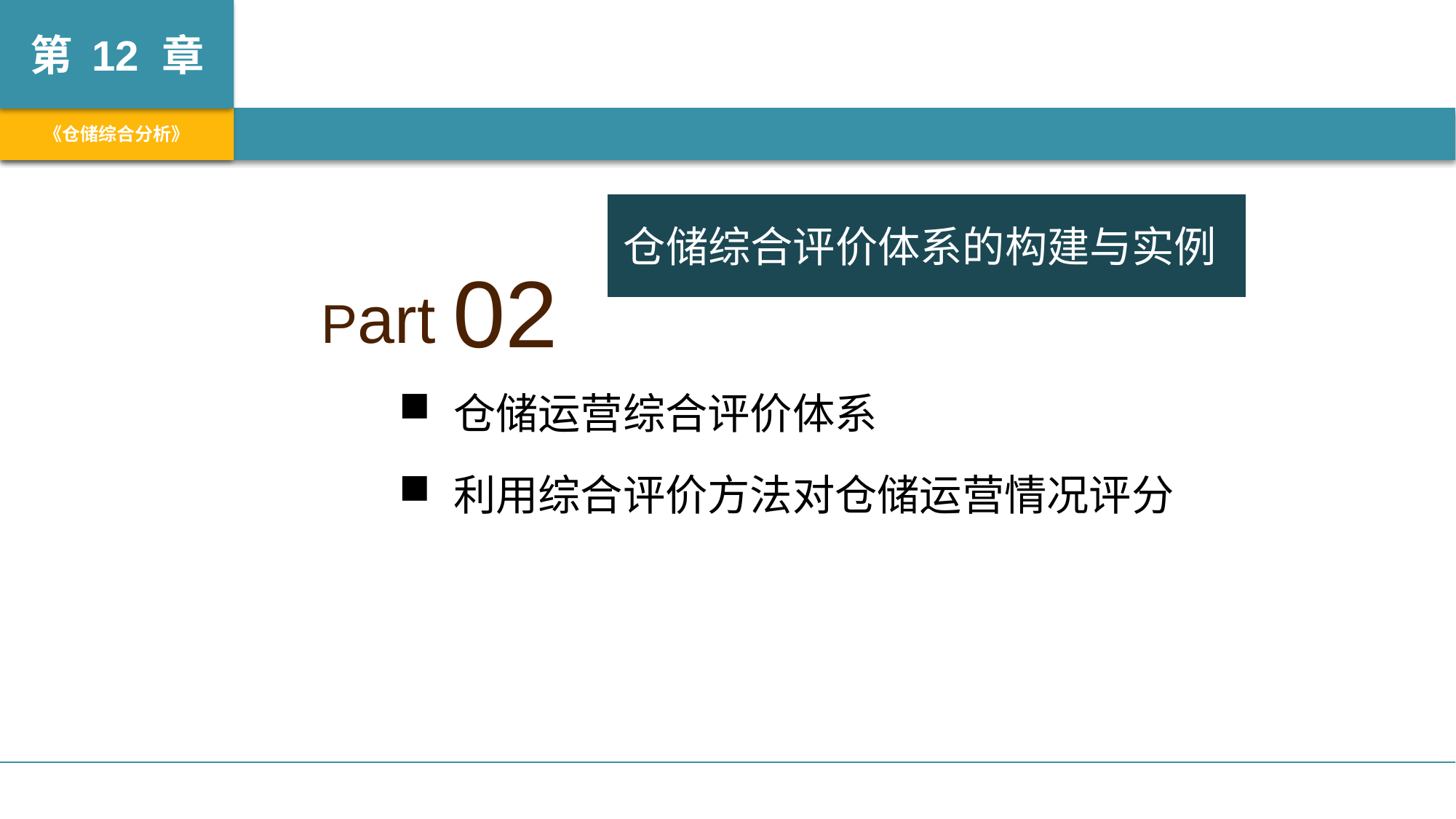

Part 02

仓储综合评价体系的构建与实例
仓储运营综合评价体系
利用综合评价方法对仓储运营情况评分